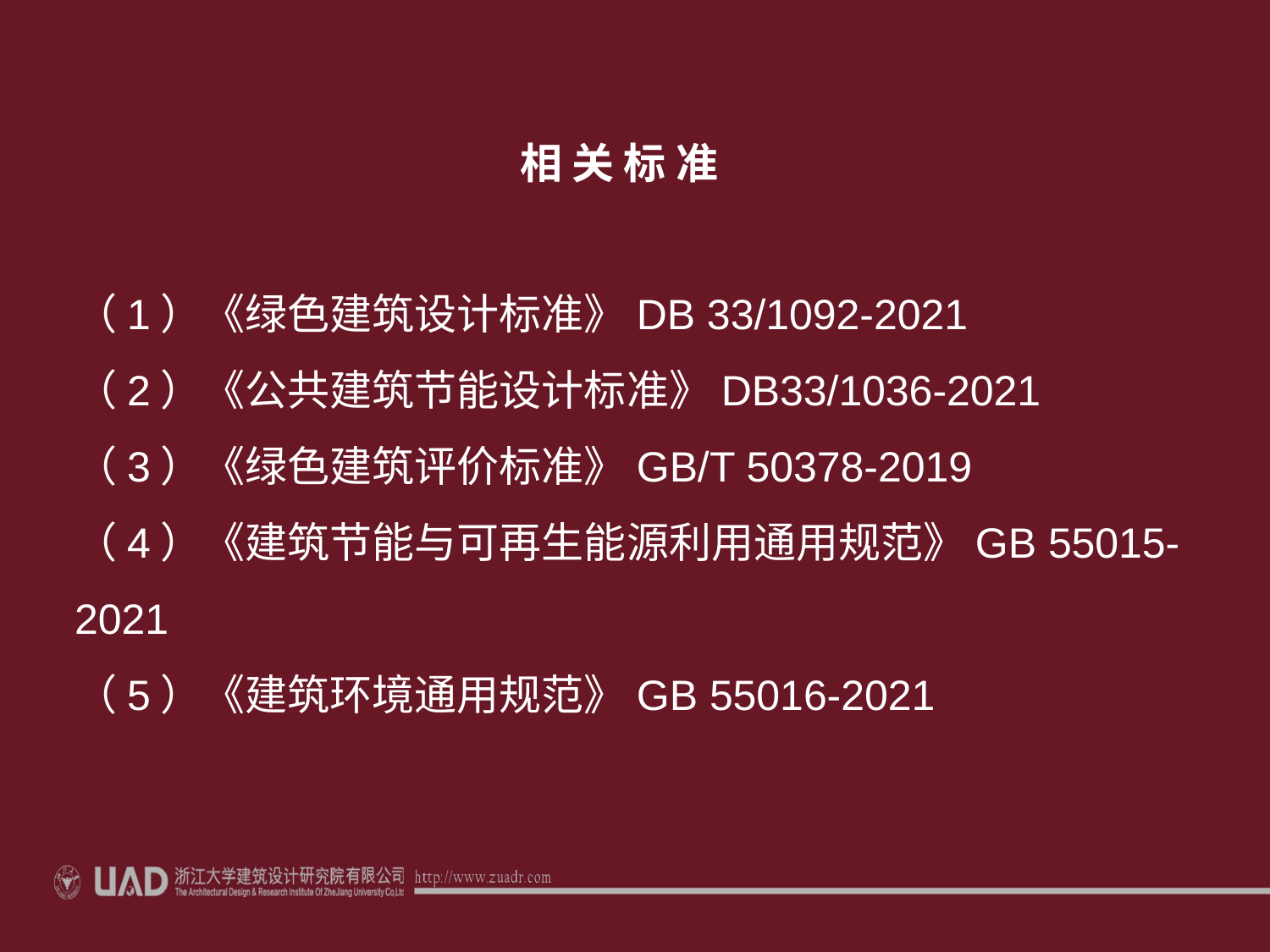

相 关 标 准
# （1）《绿色建筑设计标准》DB 33/1092-2021 （2）《公共建筑节能设计标准》DB33/1036-2021 （3）《绿色建筑评价标准》GB/T 50378-2019 （4）《建筑节能与可再生能源利用通用规范》GB 55015-2021 （5）《建筑环境通用规范》GB 55016-2021